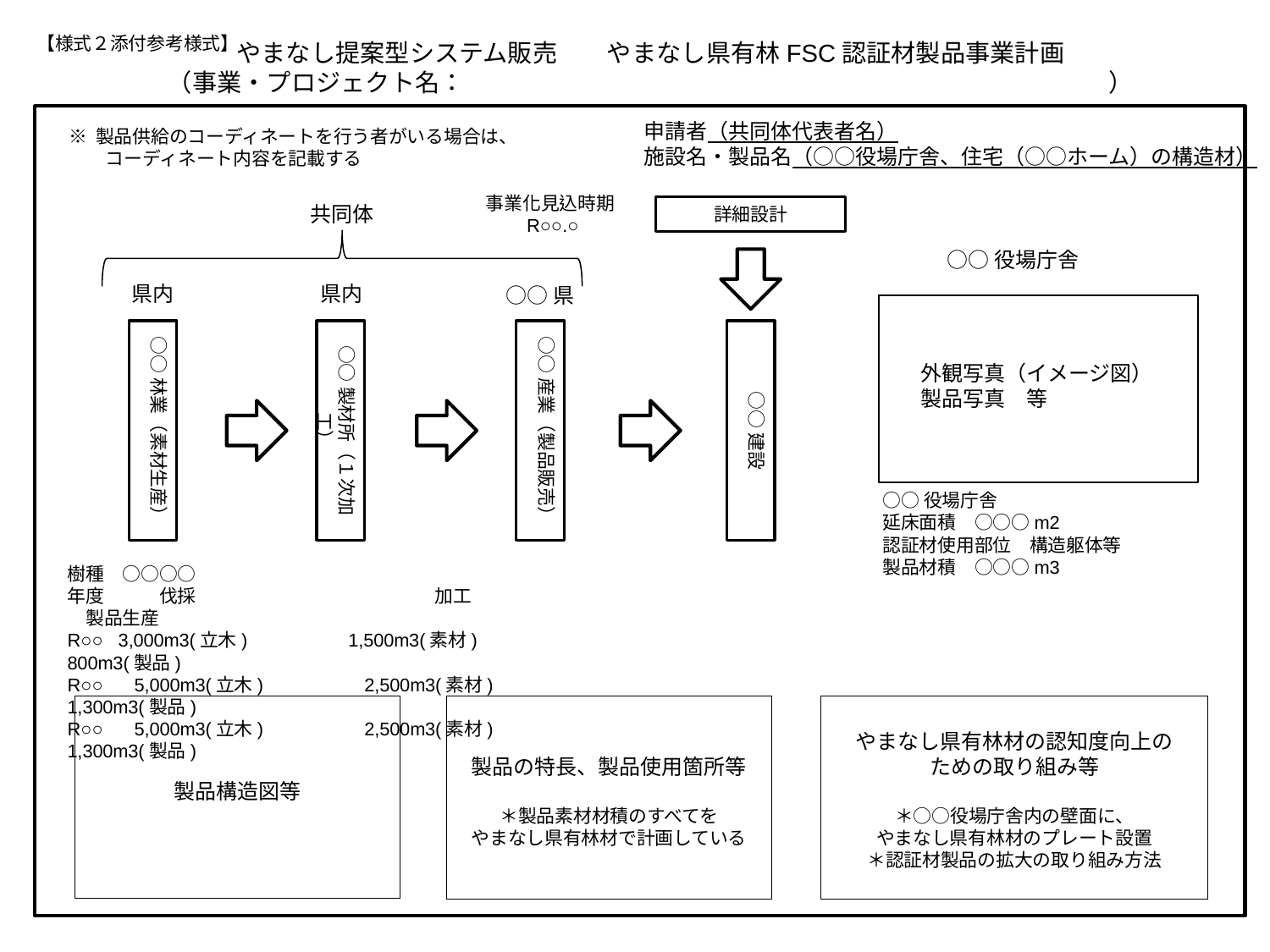

【様式２添付参考様式】
やまなし提案型システム販売　　やまなし県有林FSC認証材製品事業計画
（事業・プロジェクト名：　　　　　　　　　　　　　　　　　　　　　　　　　　）

申請者（共同体代表者名）
施設名・製品名（○○役場庁舎、住宅（○○ホーム）の構造材）
※ 製品供給のコーディネートを行う者がいる場合は、
　　コーディネート内容を記載する
事業化見込時期R○○.○

共同体
○○建設
○○林業（素材生産）
○○製材所（１次加工）
○○産業（製品販売）

詳細設計
○○役場庁舎

県内
県内
○○県

外観写真（イメージ図）
製品写真　等
○○役場庁舎
延床面積　○○○m2
認証材使用部位　構造躯体等
製品材積　○○○m3
樹種　○○○○
年度　　　伐採　　　　　　　　　　　　　加工　　　　　　　　　　　製品生産
R○○   3,000m3(立木)　　　　　1,500m3(素材)　　　　　　　800m3(製品)
R○○　 5,000m3(立木)　　　　　2,500m3(素材)　　　　　　1,300m3(製品)
R○○　 5,000m3(立木)　　　　　2,500m3(素材)　　　　　　1,300m3(製品)

製品構造図等

製品の特長、製品使用箇所等

＊製品素材材積のすべてを
やまなし県有林材で計画している

やまなし県有林材の認知度向上の
ための取り組み等

＊○○役場庁舎内の壁面に、
やまなし県有林材のプレート設置
＊認証材製品の拡大の取り組み方法